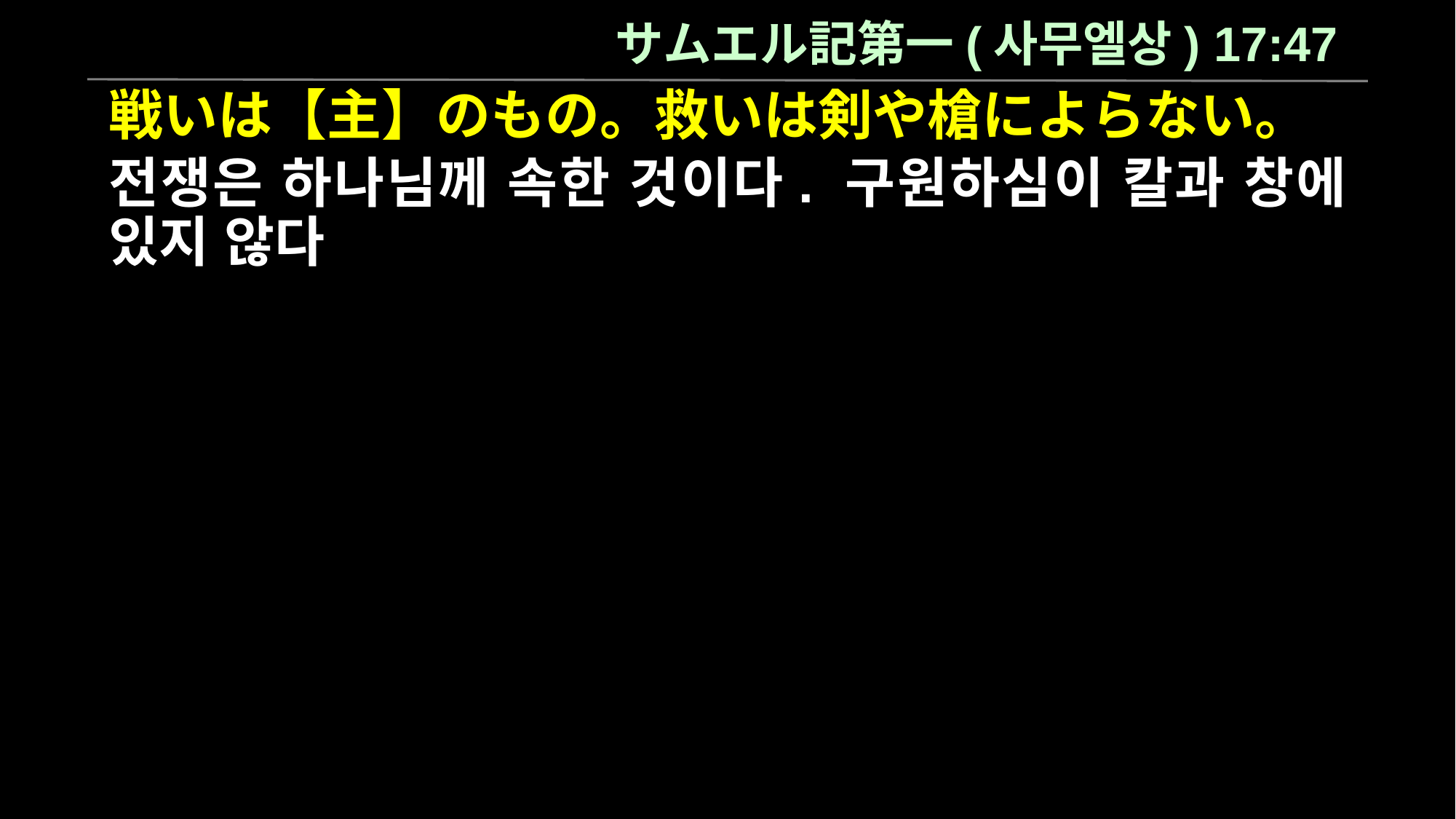

サムエル記第一(사무엘상) 17:47

戦いは【主】のもの。救いは剣や槍によらない。
전쟁은 하나님께 속한 것이다. 구원하심이 칼과 창에 있지 않다